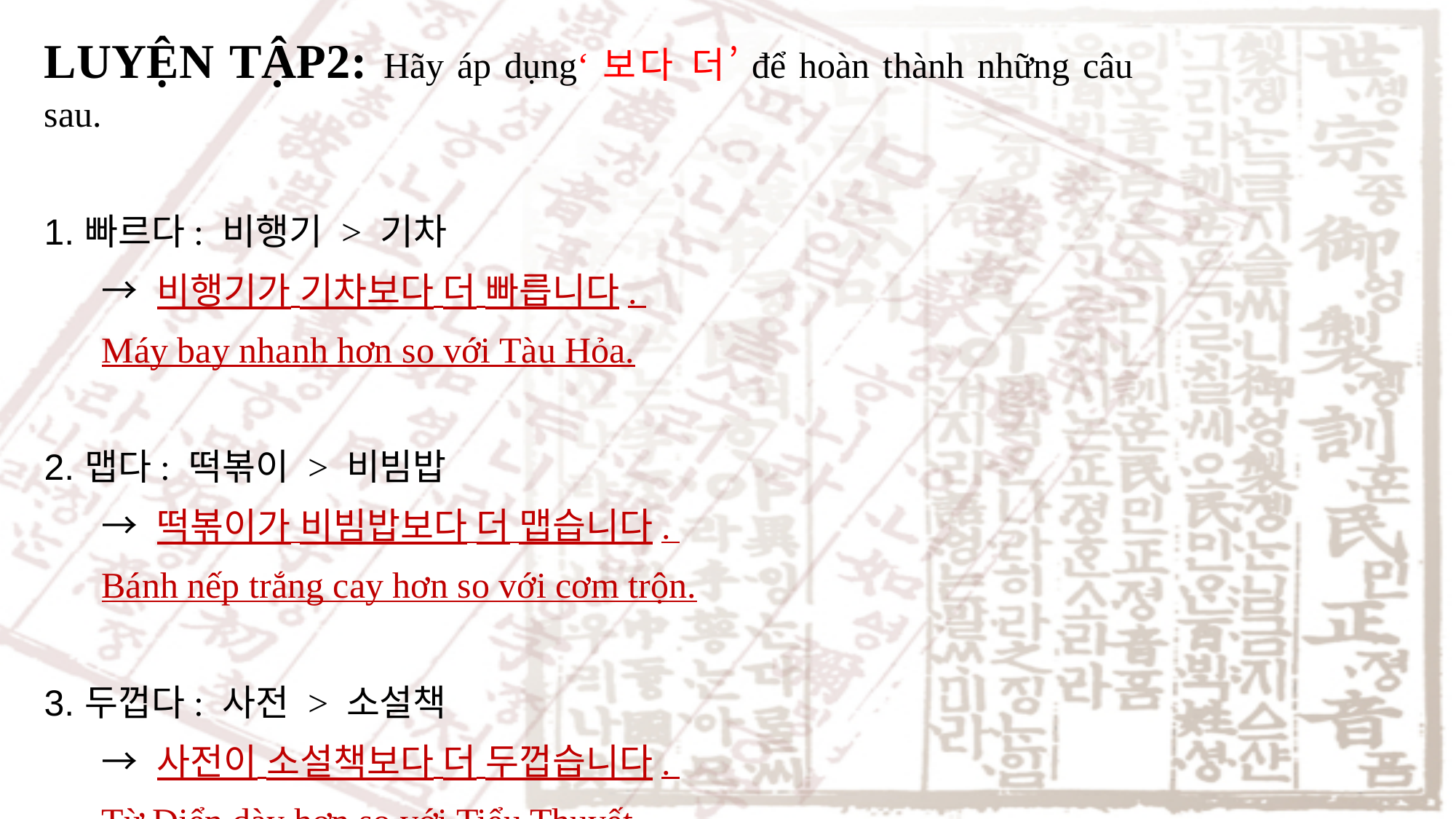

LUYỆN TẬP2: Hãy áp dụng‘보다 더’để hoàn thành những câu sau.

빠르다: 비행기 > 기차
→ 비행기가 기차보다 더 빠릅니다.
Máy bay nhanh hơn so với Tàu Hỏa.

맵다: 떡볶이 > 비빔밥
→ 떡볶이가 비빔밥보다 더 맵습니다.
Bánh nếp trắng cay hơn so với cơm trộn.

두껍다: 사전 > 소설책
→ 사전이 소설책보다 더 두껍습니다.
Từ Điển dày hơn so với Tiểu Thuyết.